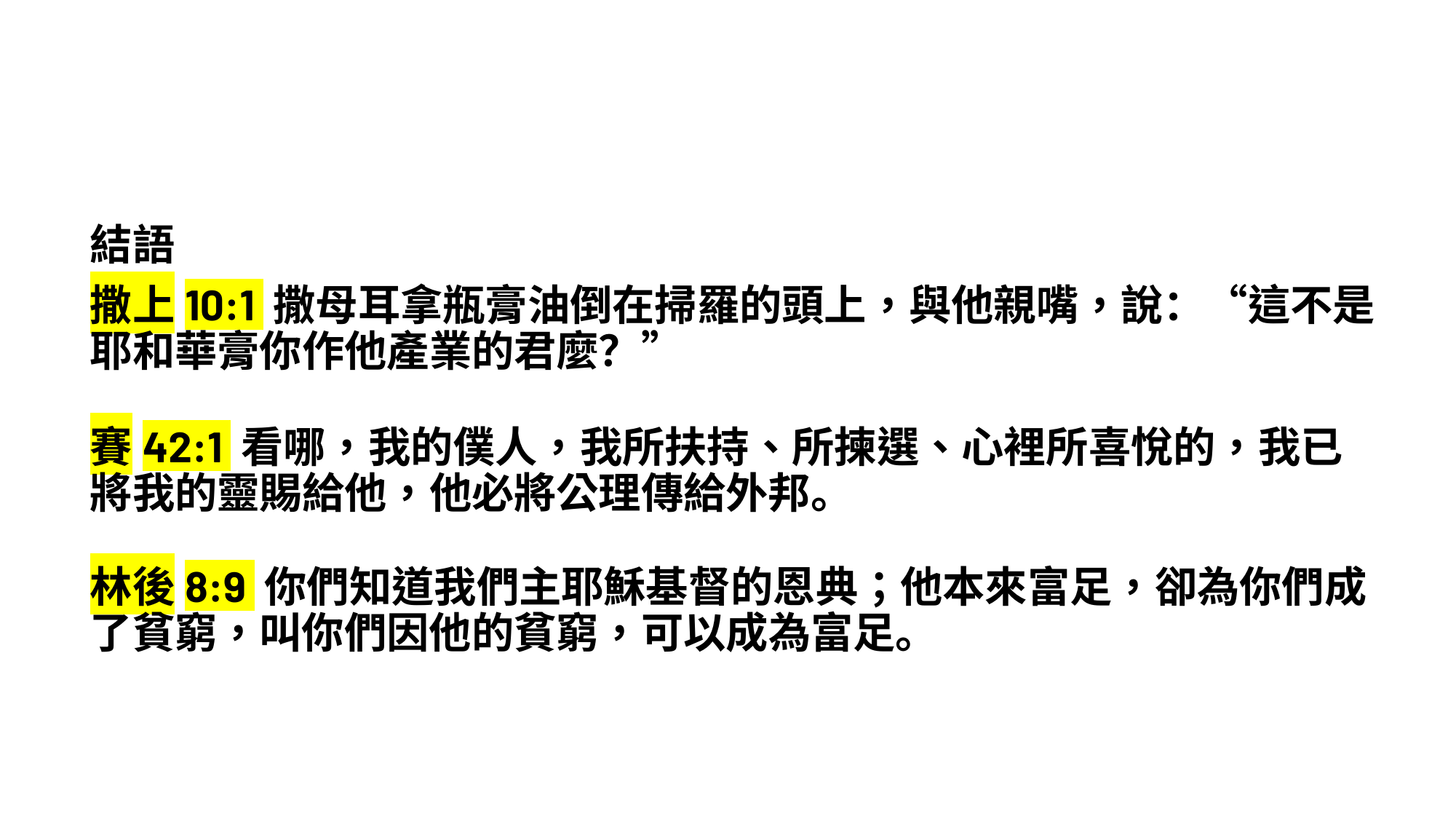

結語
撒上10:1 撒母耳拿瓶膏油倒在掃羅的頭上，與他親嘴，說：“這不是耶和華膏你作他產業的君麼？”

賽42:1 看哪，我的僕人，我所扶持、所揀選、心裡所喜悅的，我已將我的靈賜給他，他必將公理傳給外邦。

林後8:9 你們知道我們主耶穌基督的恩典；他本來富足，卻為你們成了貧窮，叫你們因他的貧窮，可以成為富足。